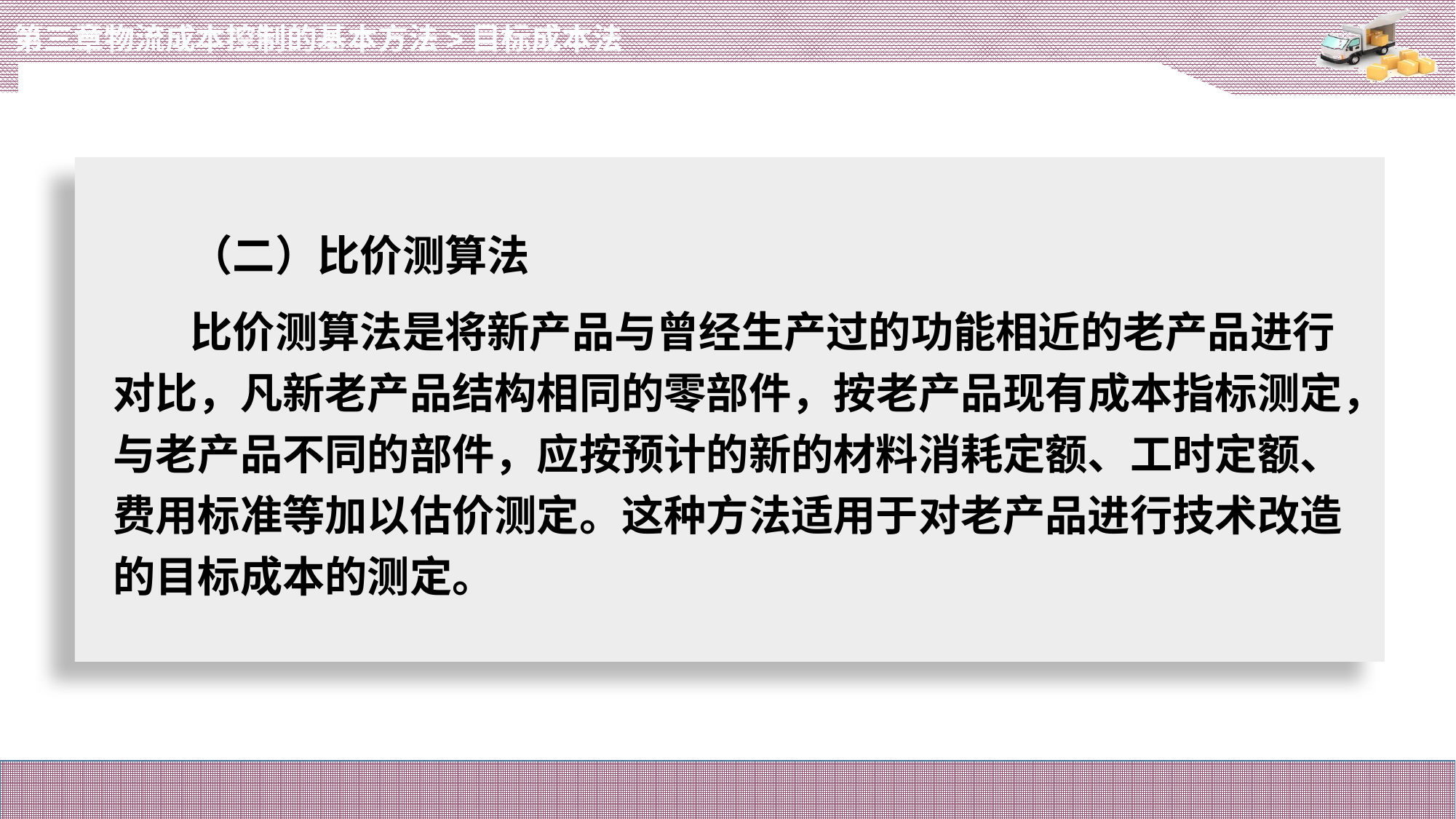

第三章物流成本控制的基本方法>目标成本法
# （二）比价测算法
比价测算法是将新产品与曾经生产过的功能相近的老产品进行对比，凡新老产品结构相同的零部件，按老产品现有成本指标测定，与老产品不同的部件，应按预计的新的材料消耗定额、工时定额、费用标准等加以估价测定。这种方法适用于对老产品进行技术改造的目标成本的测定。